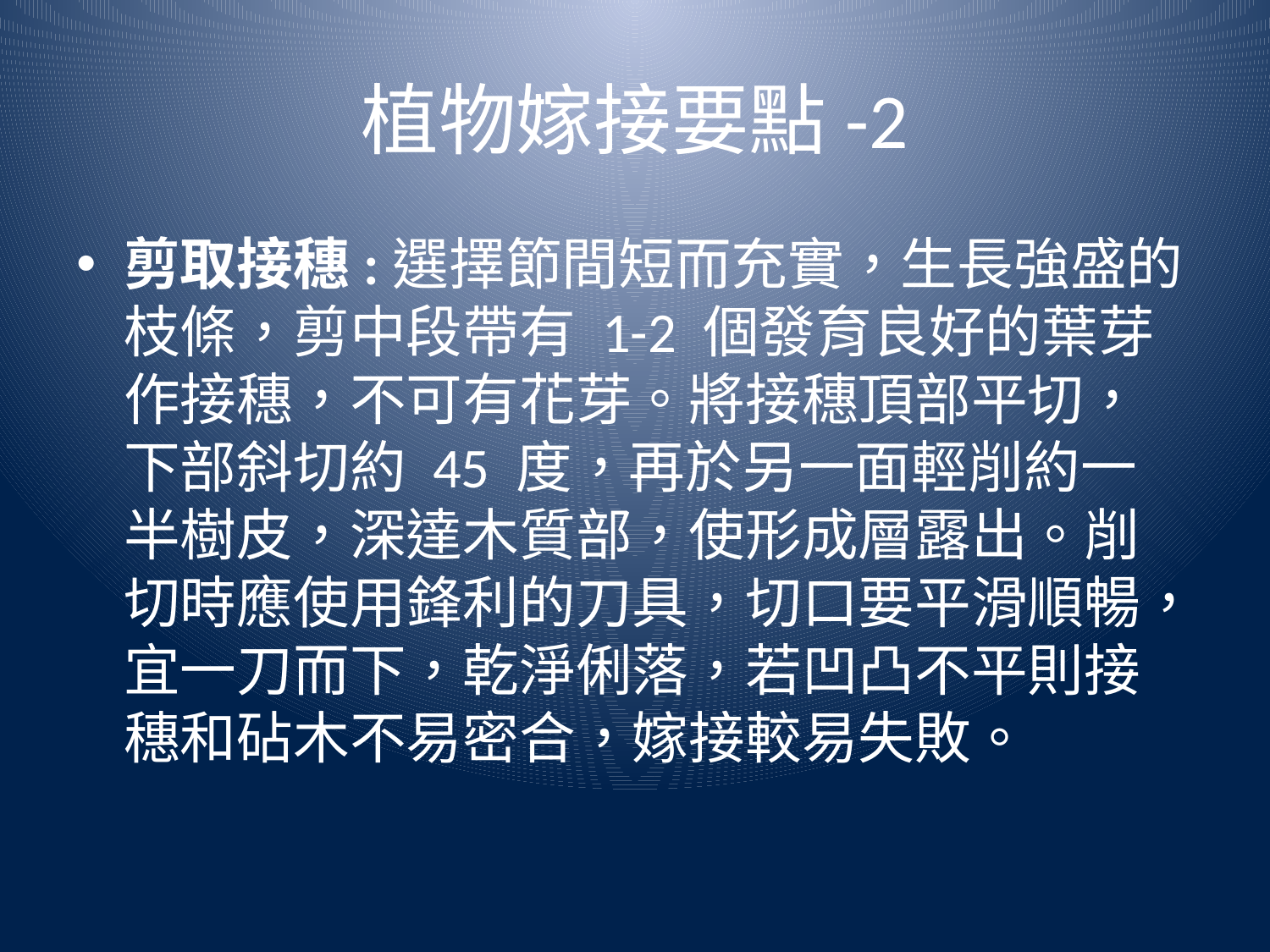

# 植物嫁接要點-2
剪取接穗:選擇節間短而充實，生長強盛的枝條，剪中段帶有 1-2 個發育良好的葉芽作接穗，不可有花芽。將接穗頂部平切，下部斜切約 45 度，再於另一面輕削約一半樹皮，深達木質部，使形成層露出。削切時應使用鋒利的刀具，切口要平滑順暢，宜一刀而下，乾淨俐落，若凹凸不平則接穗和砧木不易密合，嫁接較易失敗。